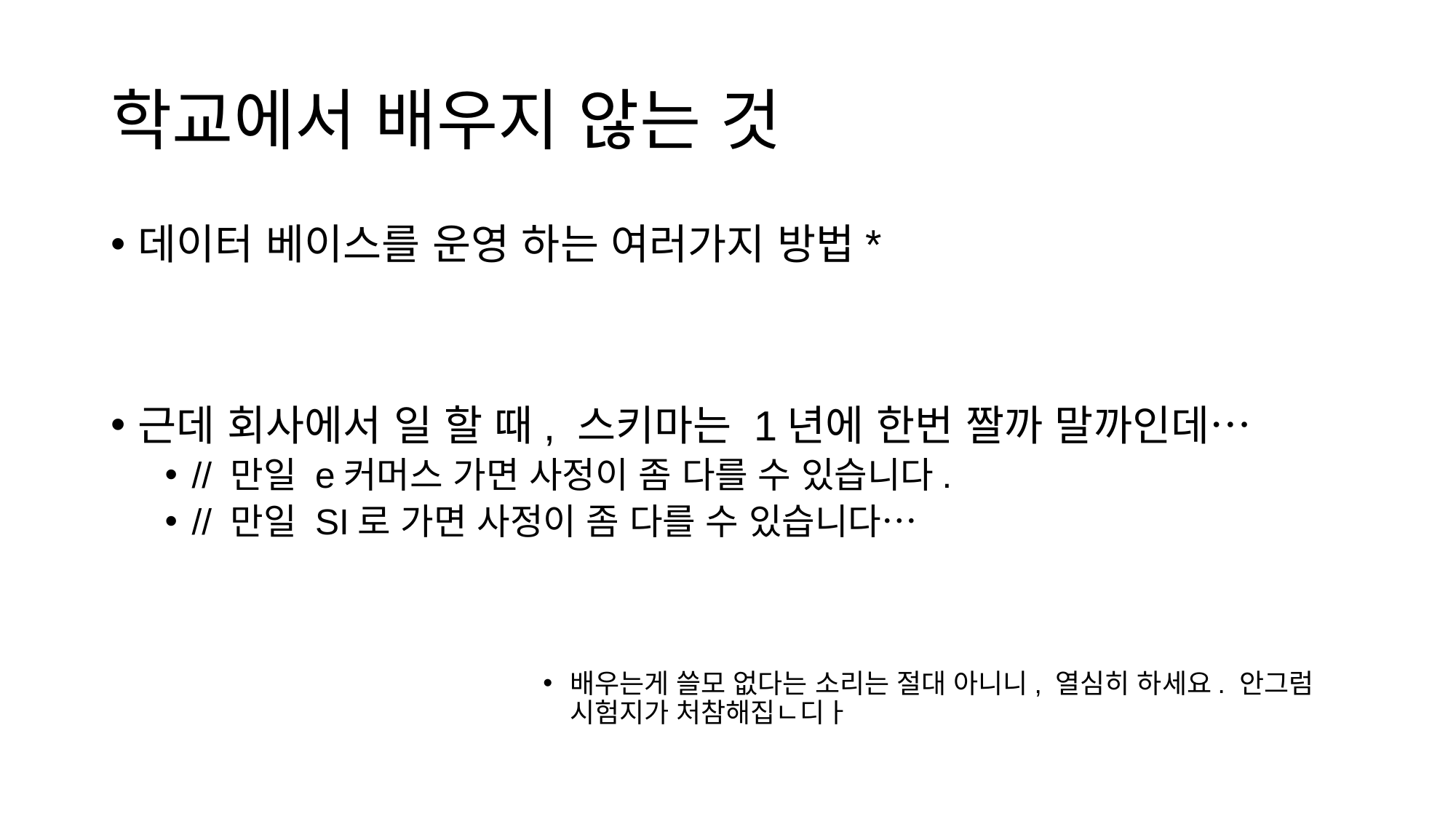

# 학교에서 배우지 않는 것
데이터 베이스를 운영 하는 여러가지 방법*

근데 회사에서 일 할 때, 스키마는 1년에 한번 짤까 말까인데…
// 만일 e커머스 가면 사정이 좀 다를 수 있습니다.
// 만일 SI로 가면 사정이 좀 다를 수 있습니다…

배우는게 쓸모 없다는 소리는 절대 아니니, 열심히 하세요. 안그럼 시험지가 처참해집ㄴ디ㅏ